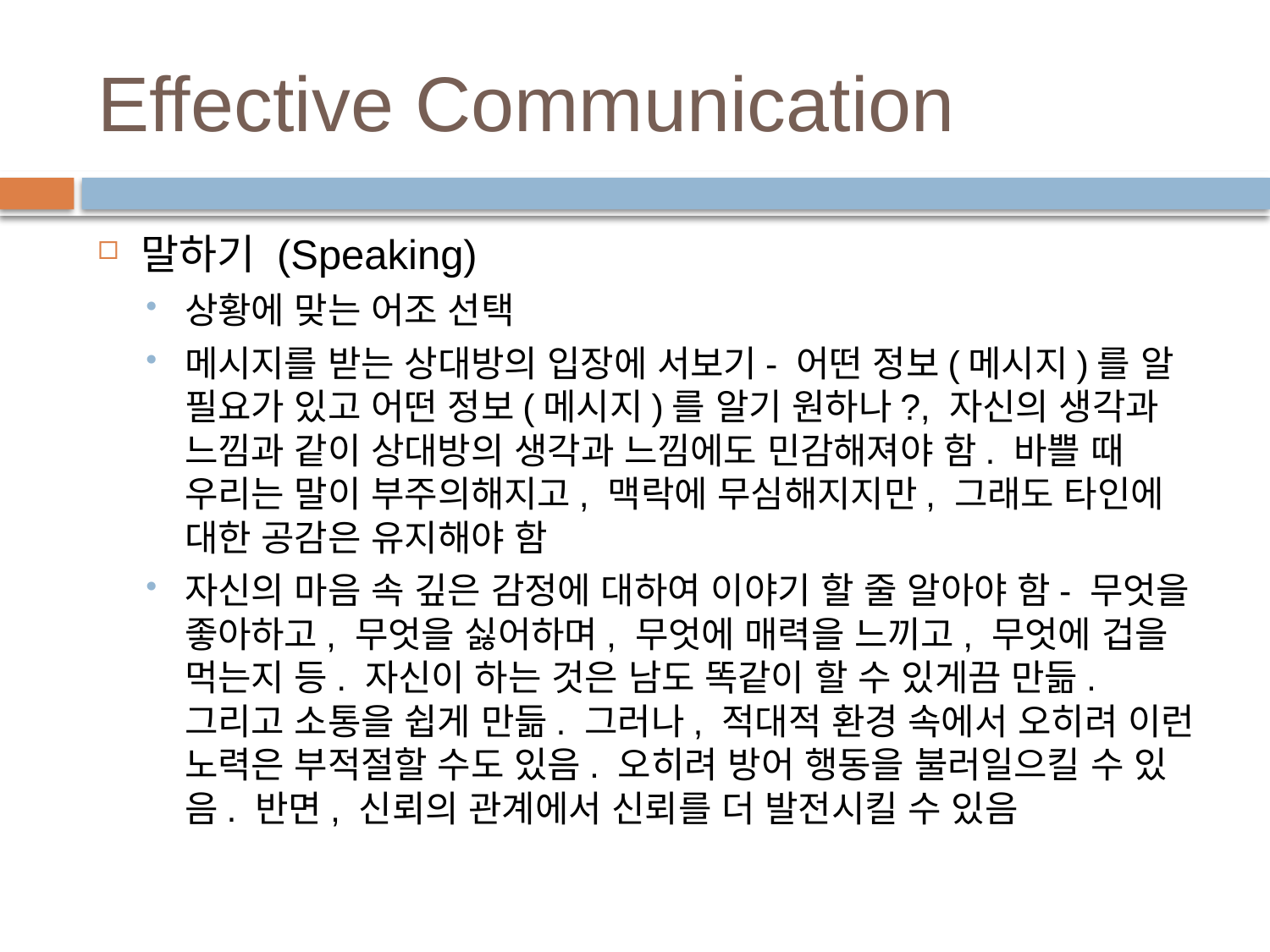

# Effective Communication
말하기 (Speaking)
상황에 맞는 어조 선택
메시지를 받는 상대방의 입장에 서보기- 어떤 정보(메시지)를 알 필요가 있고 어떤 정보(메시지)를 알기 원하나?, 자신의 생각과 느낌과 같이 상대방의 생각과 느낌에도 민감해져야 함. 바쁠 때 우리는 말이 부주의해지고, 맥락에 무심해지지만, 그래도 타인에 대한 공감은 유지해야 함
자신의 마음 속 깊은 감정에 대하여 이야기 할 줄 알아야 함- 무엇을 좋아하고, 무엇을 싫어하며, 무엇에 매력을 느끼고, 무엇에 겁을 먹는지 등. 자신이 하는 것은 남도 똑같이 할 수 있게끔 만듦. 그리고 소통을 쉽게 만듦. 그러나, 적대적 환경 속에서 오히려 이런 노력은 부적절할 수도 있음. 오히려 방어 행동을 불러일으킬 수 있음. 반면, 신뢰의 관계에서 신뢰를 더 발전시킬 수 있음